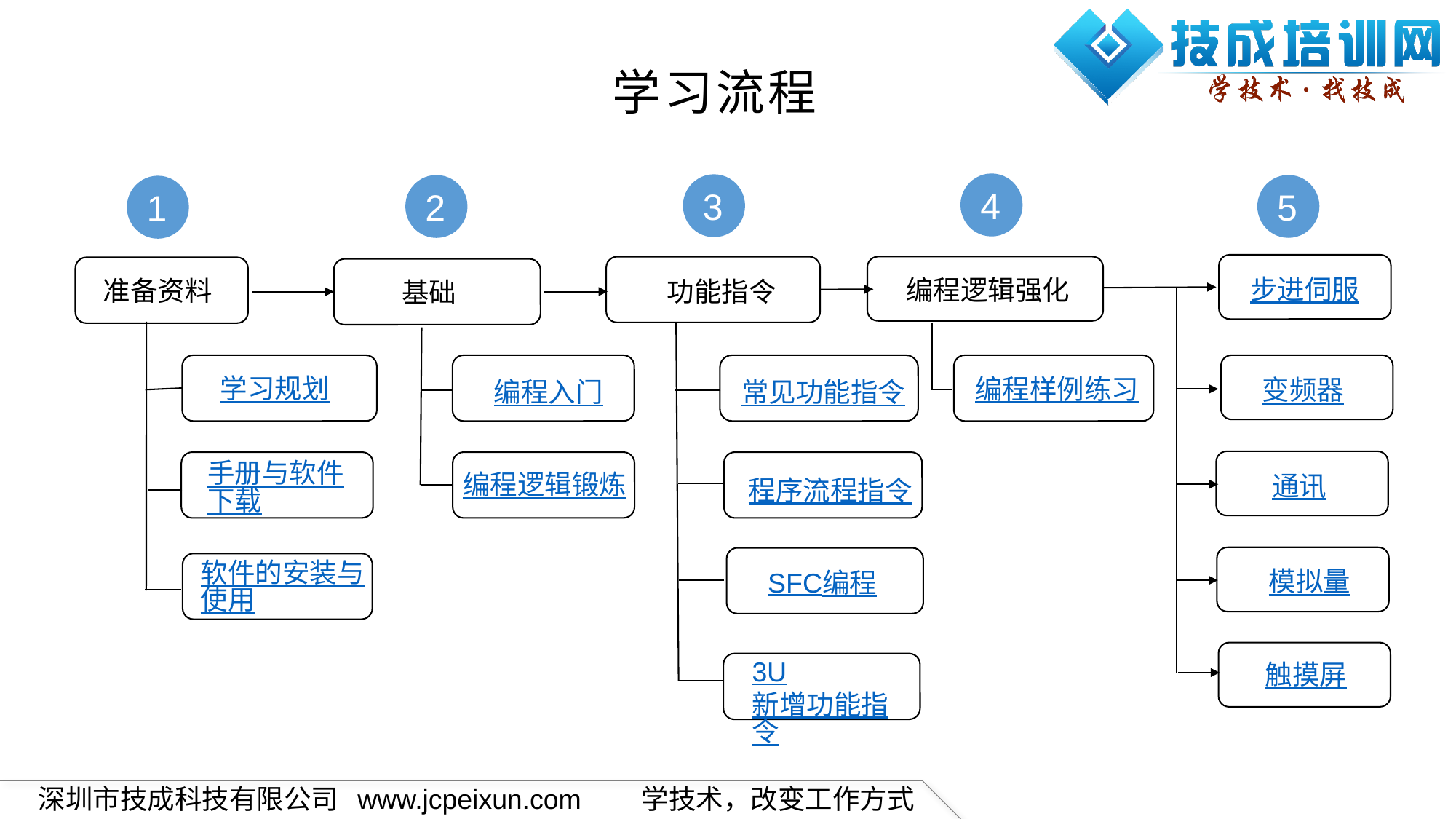

学习流程

4

3

5

2

1

步进伺服
编程逻辑强化
准备资料
功能指令
基础

学习规划
编程样例练习
变频器
常见功能指令
编程入门
手册与软件下载

编程逻辑锻炼
通讯
程序流程指令

软件的安装与使用

模拟量
SFC编程

3U新增功能指令
触摸屏